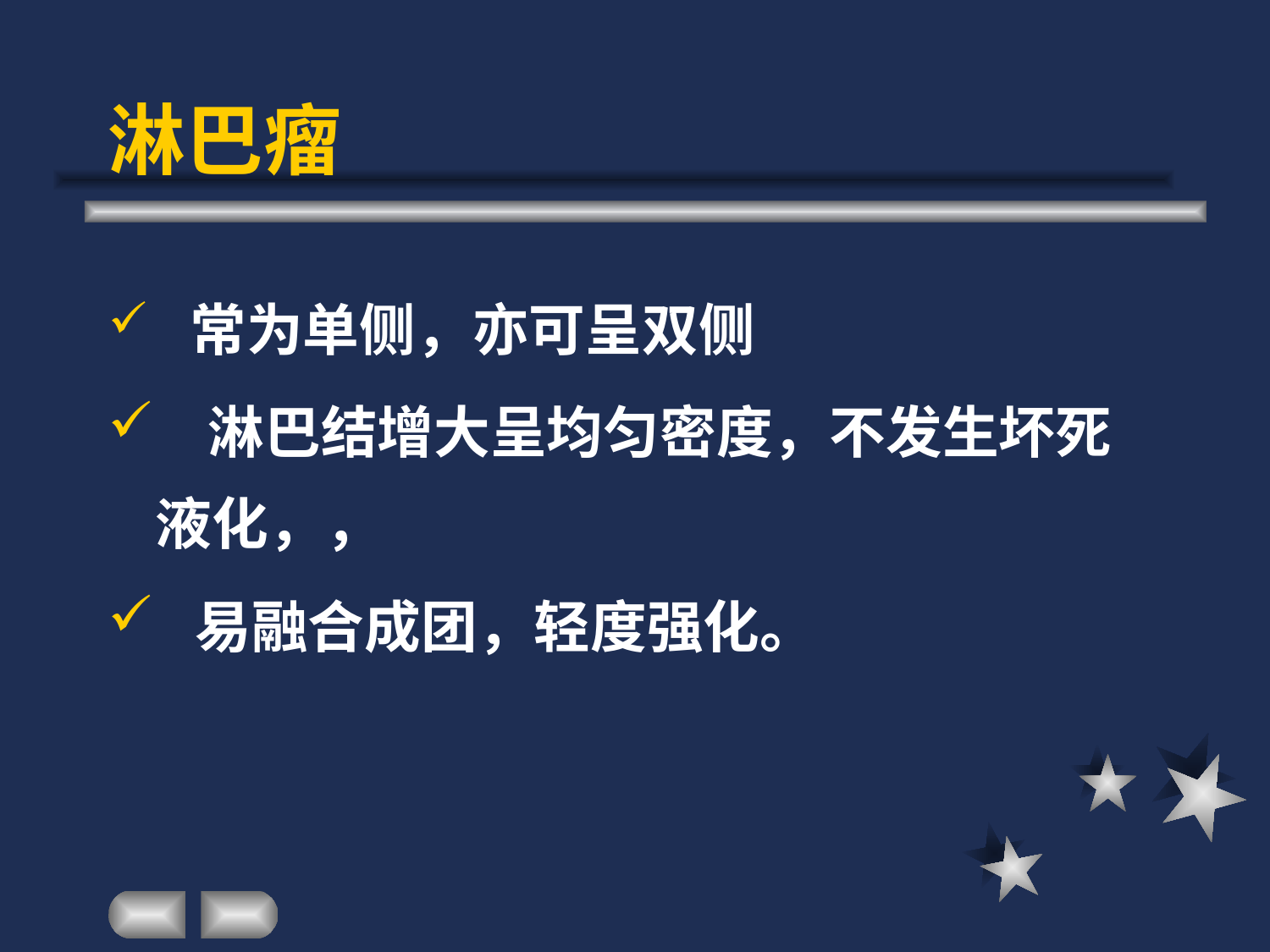

# 淋巴瘤
  常为单侧，亦可呈双侧
   淋巴结增大呈均匀密度，不发生坏死液化，，
  易融合成团，轻度强化。